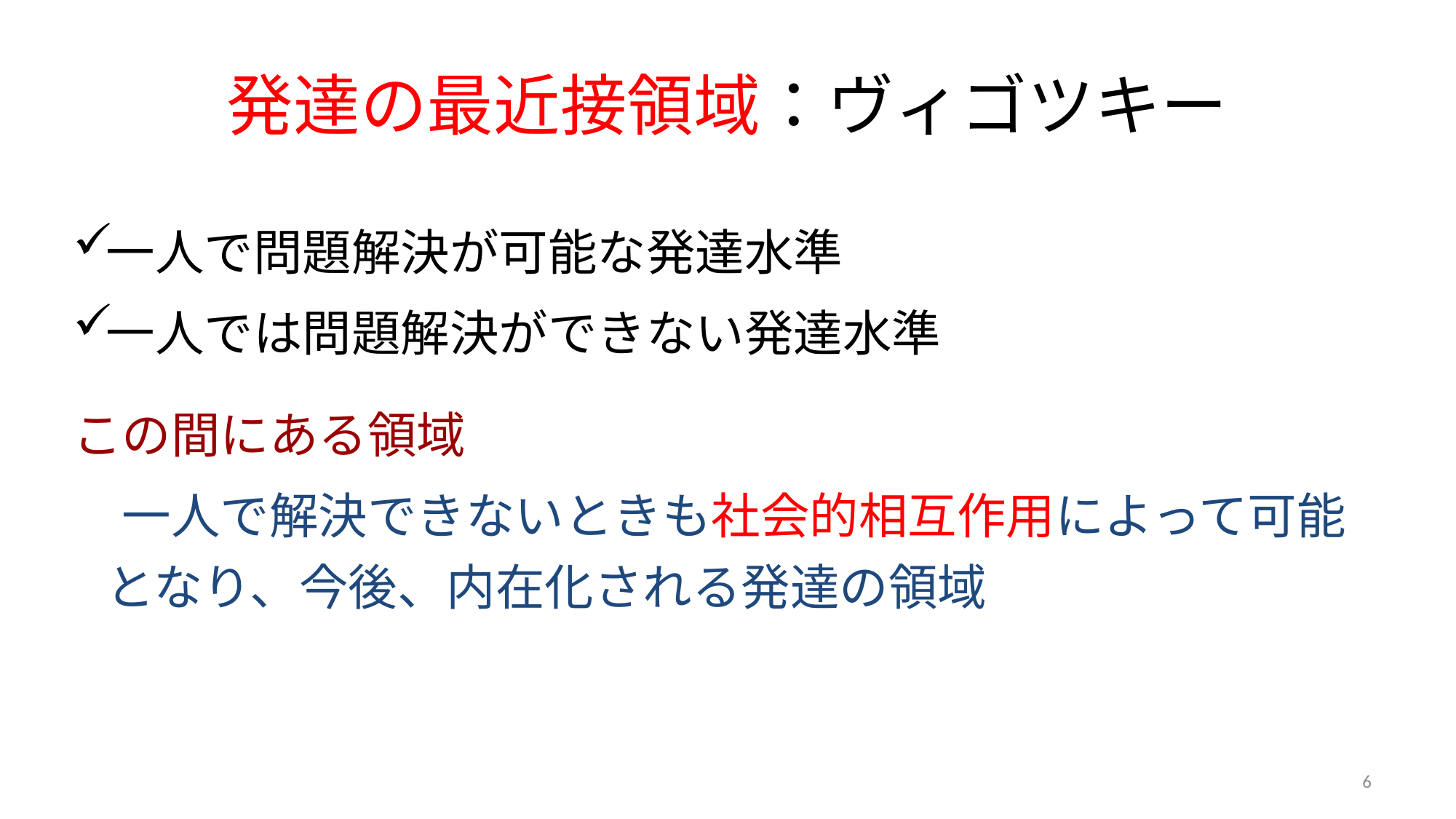

# 発達の最近接領域：ヴィゴツキー
一人で問題解決が可能な発達水準
一人では問題解決ができない発達水準

この間にある領域
　一人で解決できないときも社会的相互作用によって可能となり、今後、内在化される発達の領域
6